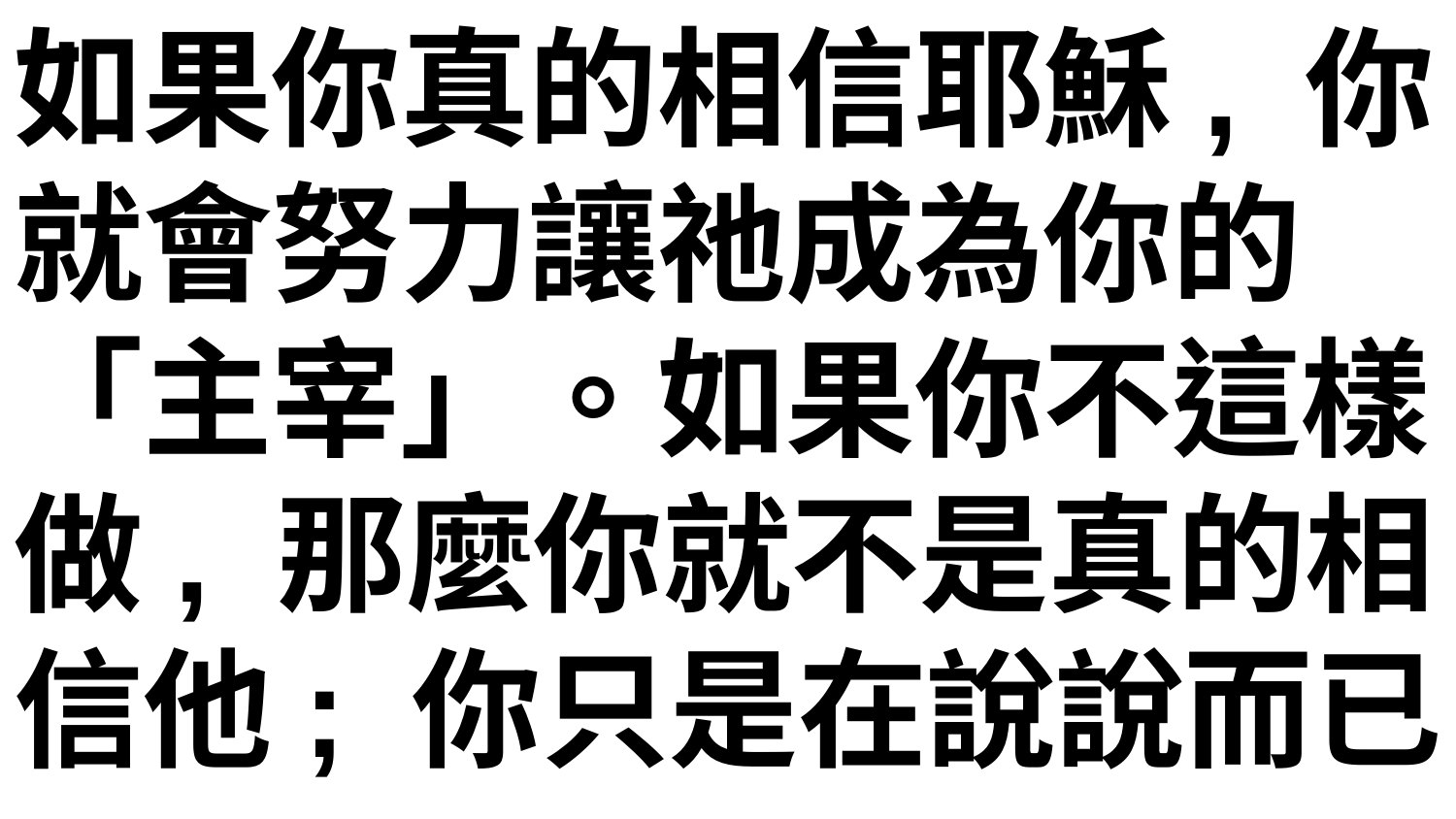

如果你真的相信耶穌, 你就會努力讓祂成為你的「主宰」。如果你不這樣做, 那麼你就不是真的相信他; 你只是在說說而已。